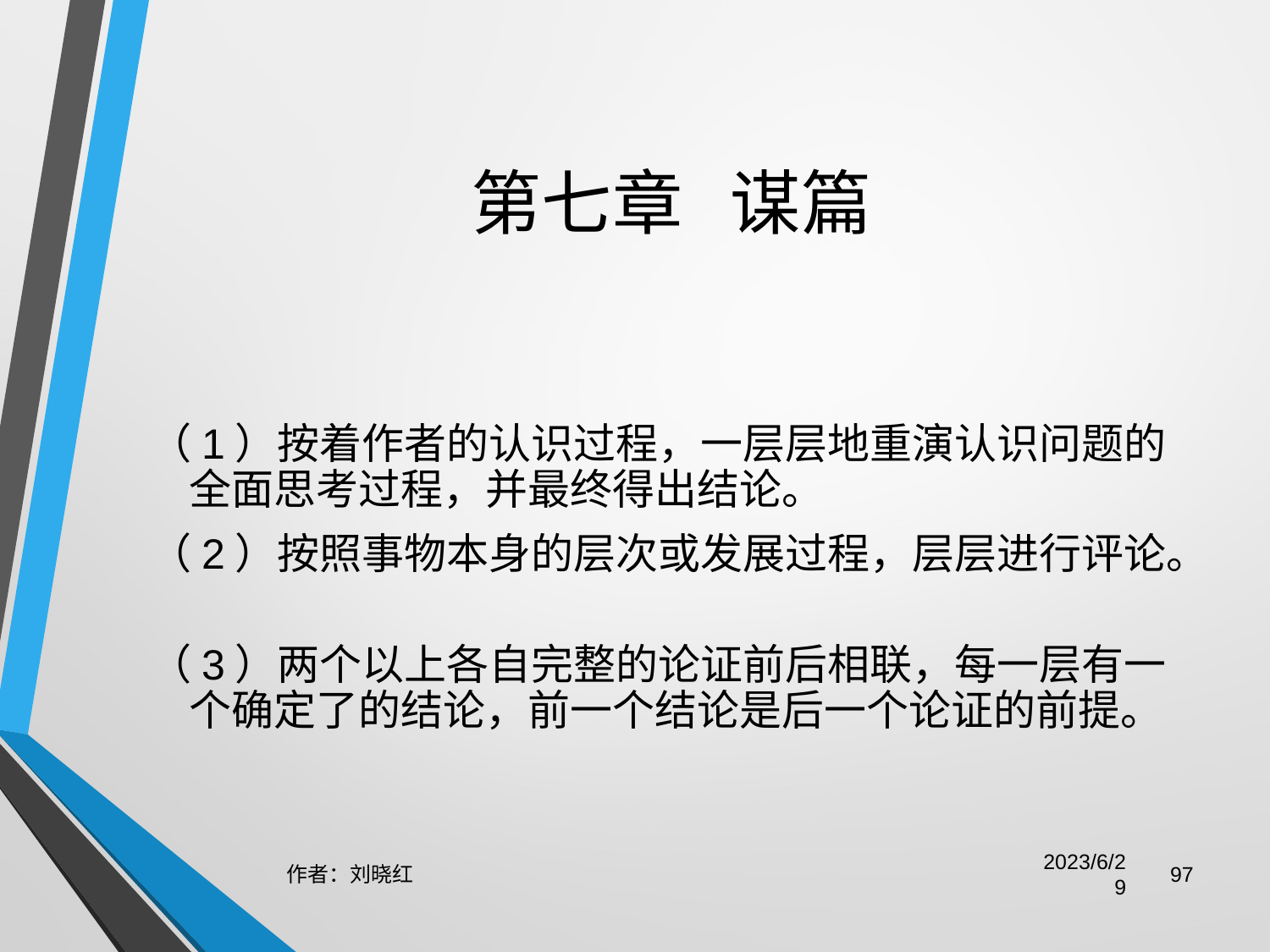

# 第七章   谋篇
（1）按着作者的认识过程，一层层地重演认识问题的全面思考过程，并最终得出结论。
（2）按照事物本身的层次或发展过程，层层进行评论。
（3）两个以上各自完整的论证前后相联，每一层有一个确定了的结论，前一个结论是后一个论证的前提。
作者：刘晓红
2023/6/29
97